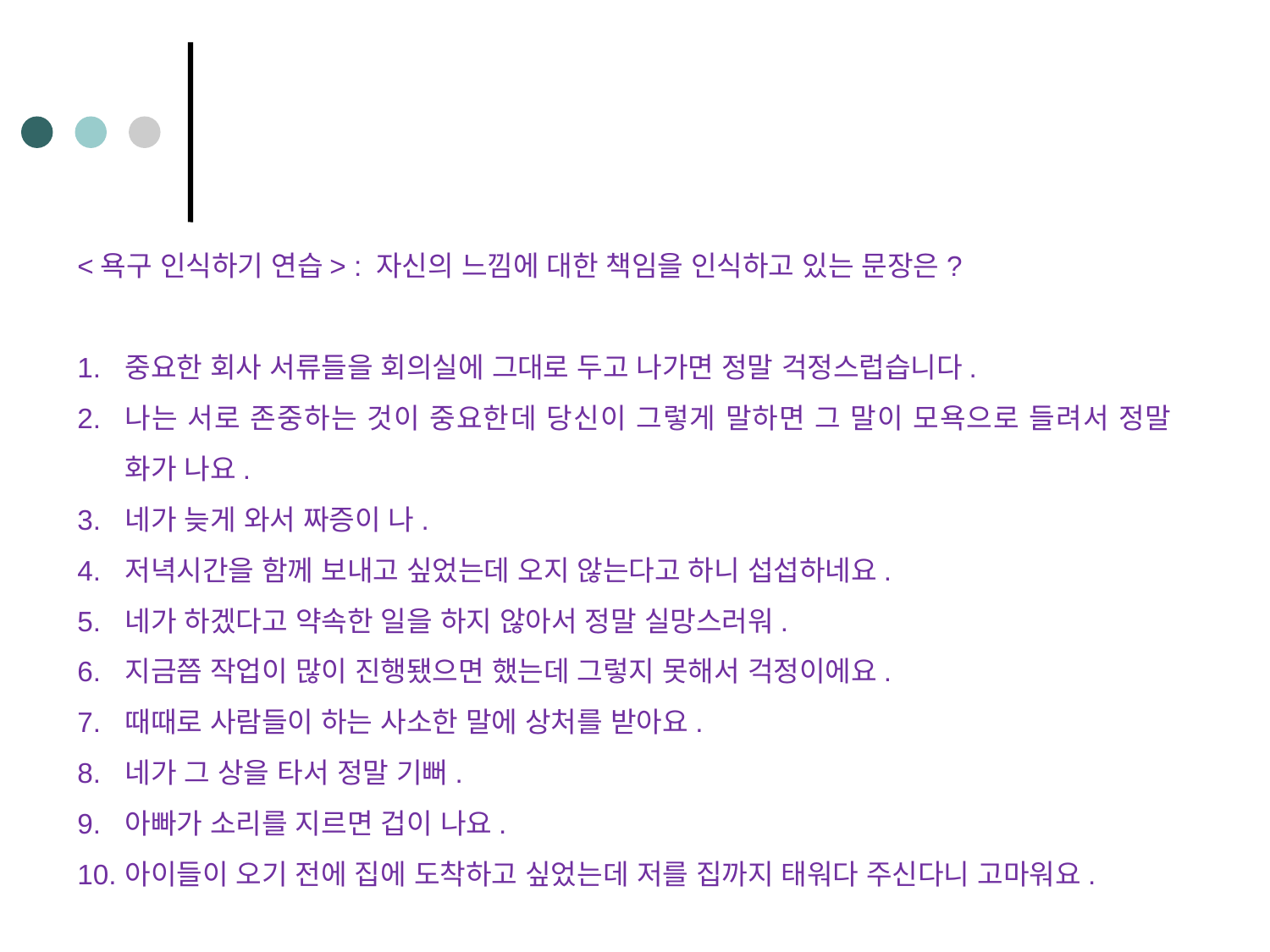

<욕구 인식하기 연습> : 자신의 느낌에 대한 책임을 인식하고 있는 문장은?

중요한 회사 서류들을 회의실에 그대로 두고 나가면 정말 걱정스럽습니다.
나는 서로 존중하는 것이 중요한데 당신이 그렇게 말하면 그 말이 모욕으로 들려서 정말 화가 나요.
네가 늦게 와서 짜증이 나.
저녁시간을 함께 보내고 싶었는데 오지 않는다고 하니 섭섭하네요.
네가 하겠다고 약속한 일을 하지 않아서 정말 실망스러워.
지금쯤 작업이 많이 진행됐으면 했는데 그렇지 못해서 걱정이에요.
때때로 사람들이 하는 사소한 말에 상처를 받아요.
네가 그 상을 타서 정말 기뻐.
아빠가 소리를 지르면 겁이 나요.
아이들이 오기 전에 집에 도착하고 싶었는데 저를 집까지 태워다 주신다니 고마워요.